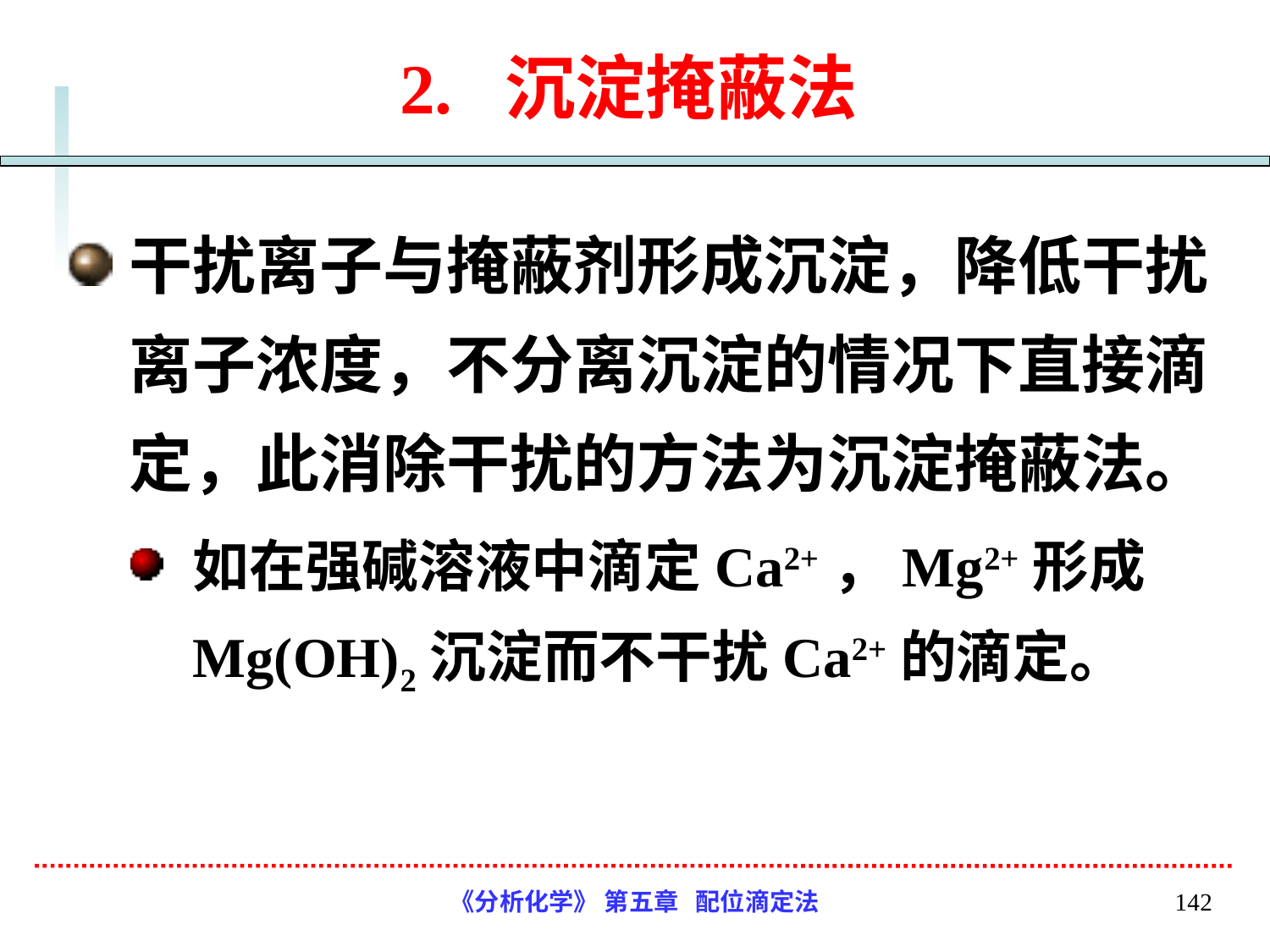

# 2.  沉淀掩蔽法
干扰离子与掩蔽剂形成沉淀，降低干扰离子浓度，不分离沉淀的情况下直接滴定，此消除干扰的方法为沉淀掩蔽法。
如在强碱溶液中滴定Ca2+，Mg2+形成Mg(OH)2沉淀而不干扰Ca2+的滴定。
《分析化学》 第五章   配位滴定法
142